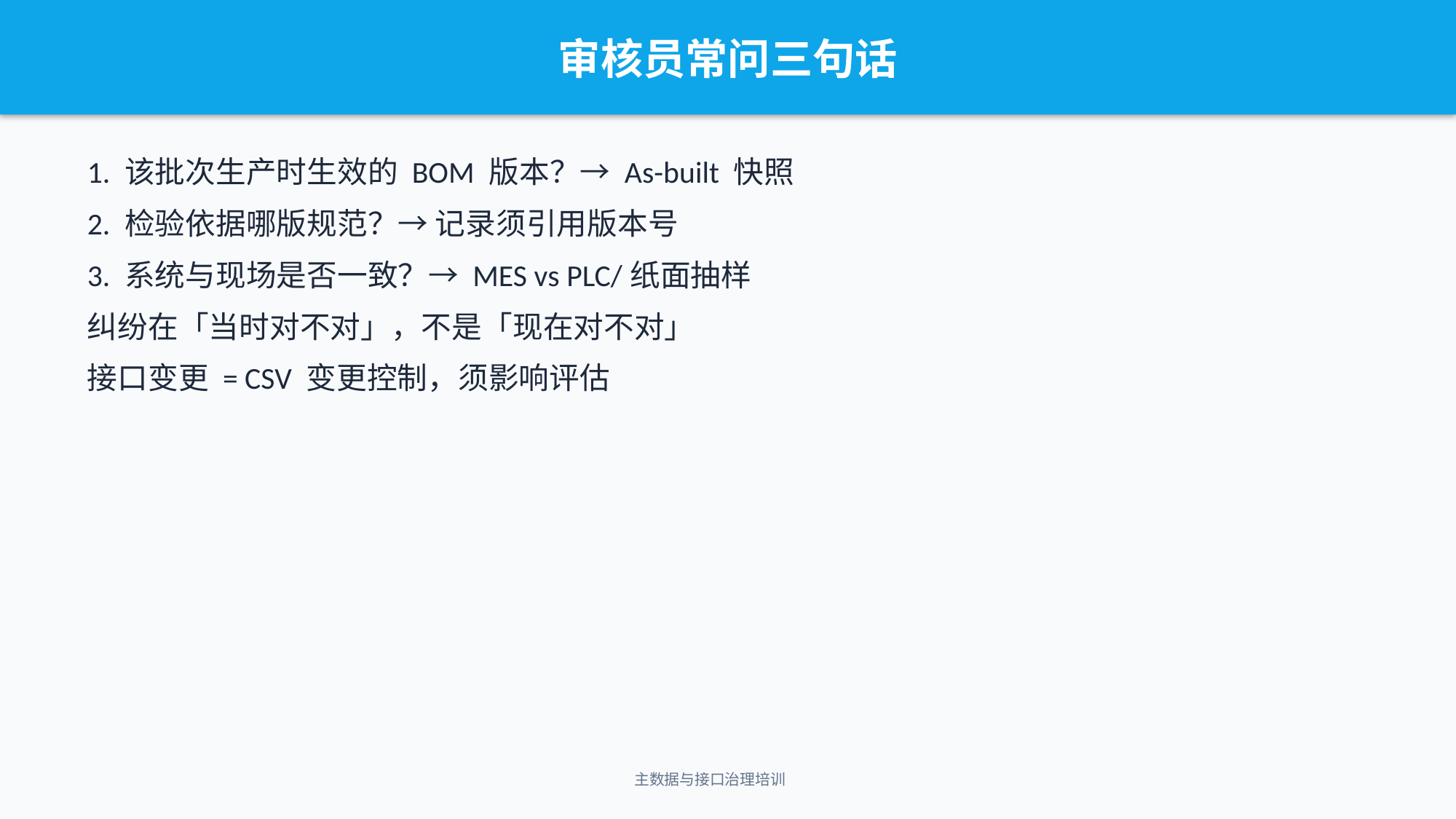

审核员常问三句话
1. 该批次生产时生效的 BOM 版本？→ As-built 快照
2. 检验依据哪版规范？→ 记录须引用版本号
3. 系统与现场是否一致？→ MES vs PLC/纸面抽样
纠纷在「当时对不对」，不是「现在对不对」
接口变更 = CSV 变更控制，须影响评估
主数据与接口治理培训